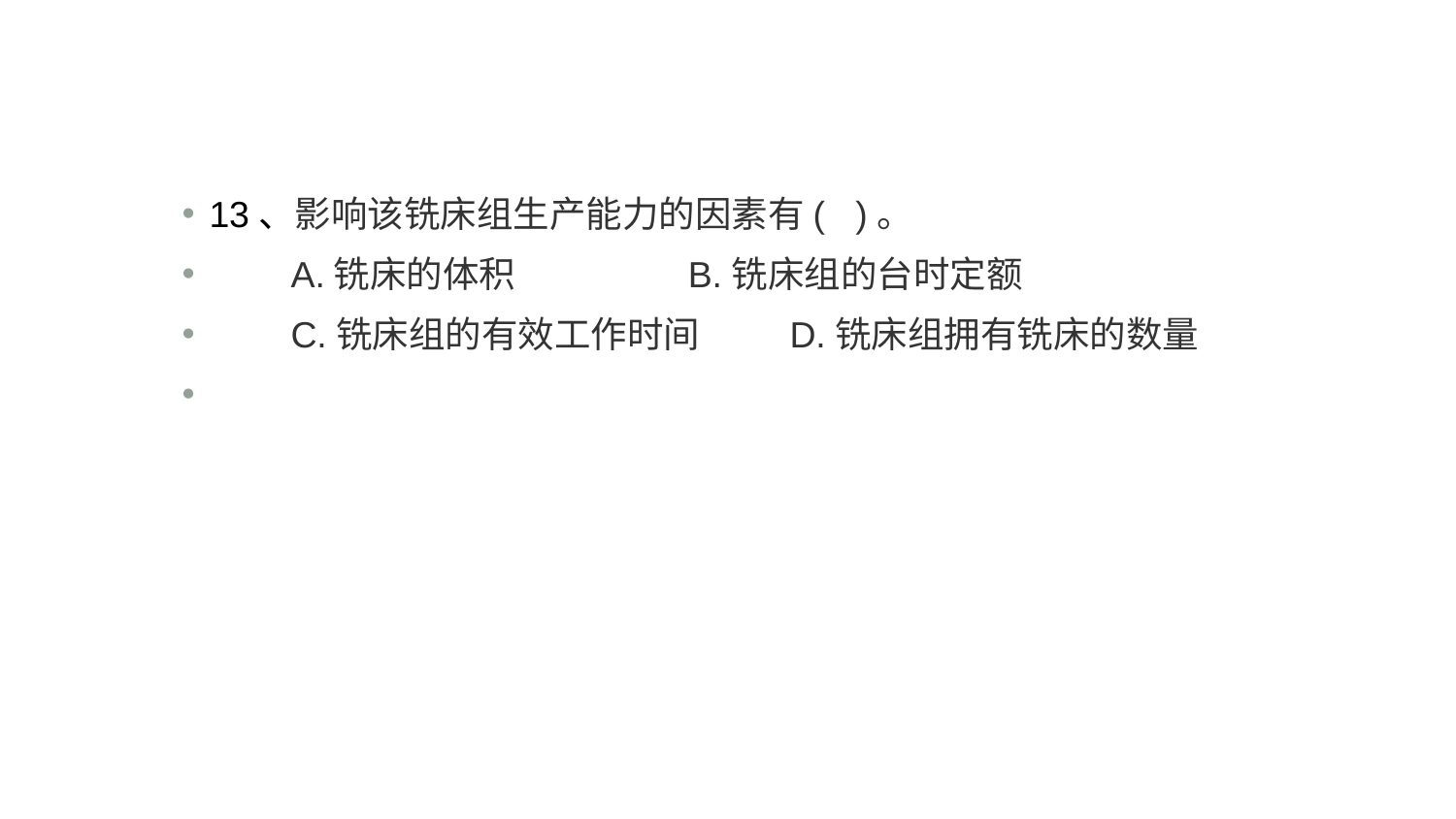

#
13、影响该铣床组生产能力的因素有(   )。
　　A.铣床的体积        　   　B.铣床组的台时定额
　　C.铣床组的有效工作时间　　 D.铣床组拥有铣床的数量